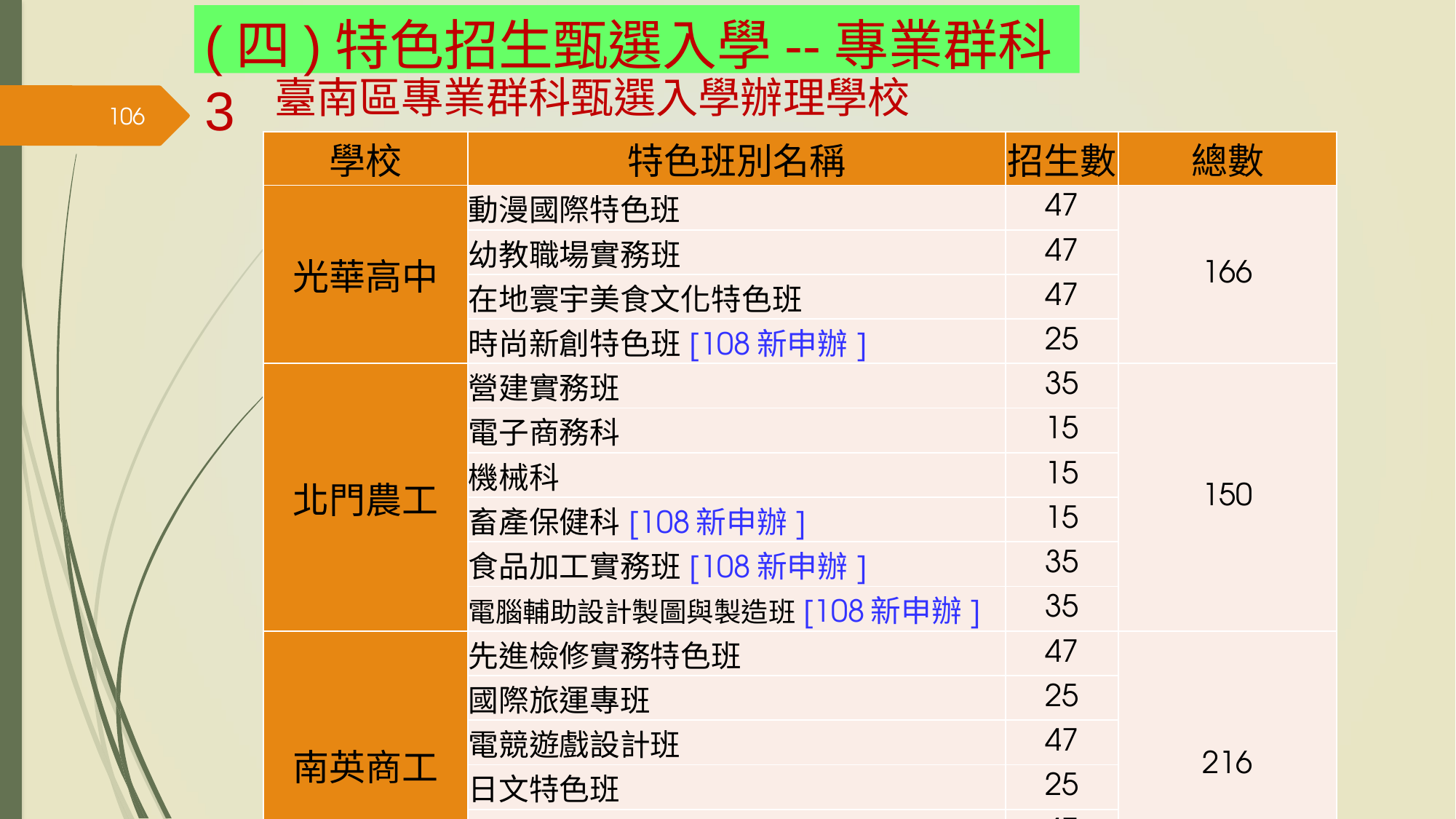

(四)特色招生甄選入學--專業群科3
# 臺南區專業群科甄選入學辦理學校
106
| 學校 | 特色班別名稱 | 招生數 | 總數 |
| --- | --- | --- | --- |
| 光華高中 | 動漫國際特色班 | 47 | 166 |
|  | 幼教職場實務班 | 47 |  |
|  | 在地寰宇美食文化特色班 | 47 |  |
|  | 時尚新創特色班[108新申辦] | 25 |  |
| 北門農工 | 營建實務班 | 35 | 150 |
|  | 電子商務科 | 15 |  |
|  | 機械科 | 15 |  |
|  | 畜產保健科[108新申辦] | 15 |  |
|  | 食品加工實務班[108新申辦] | 35 |  |
|  | 電腦輔助設計製圖與製造班[108新申辦] | 35 |  |
| 南英商工 | 先進檢修實務特色班 | 47 | 216 |
|  | 國際旅運專班 | 25 |  |
|  | 電競遊戲設計班 | 47 |  |
|  | 日文特色班 | 25 |  |
|  | 餐飲廚藝班 | 47 |  |
|  | 影視才藝特色班 | 25 |  |